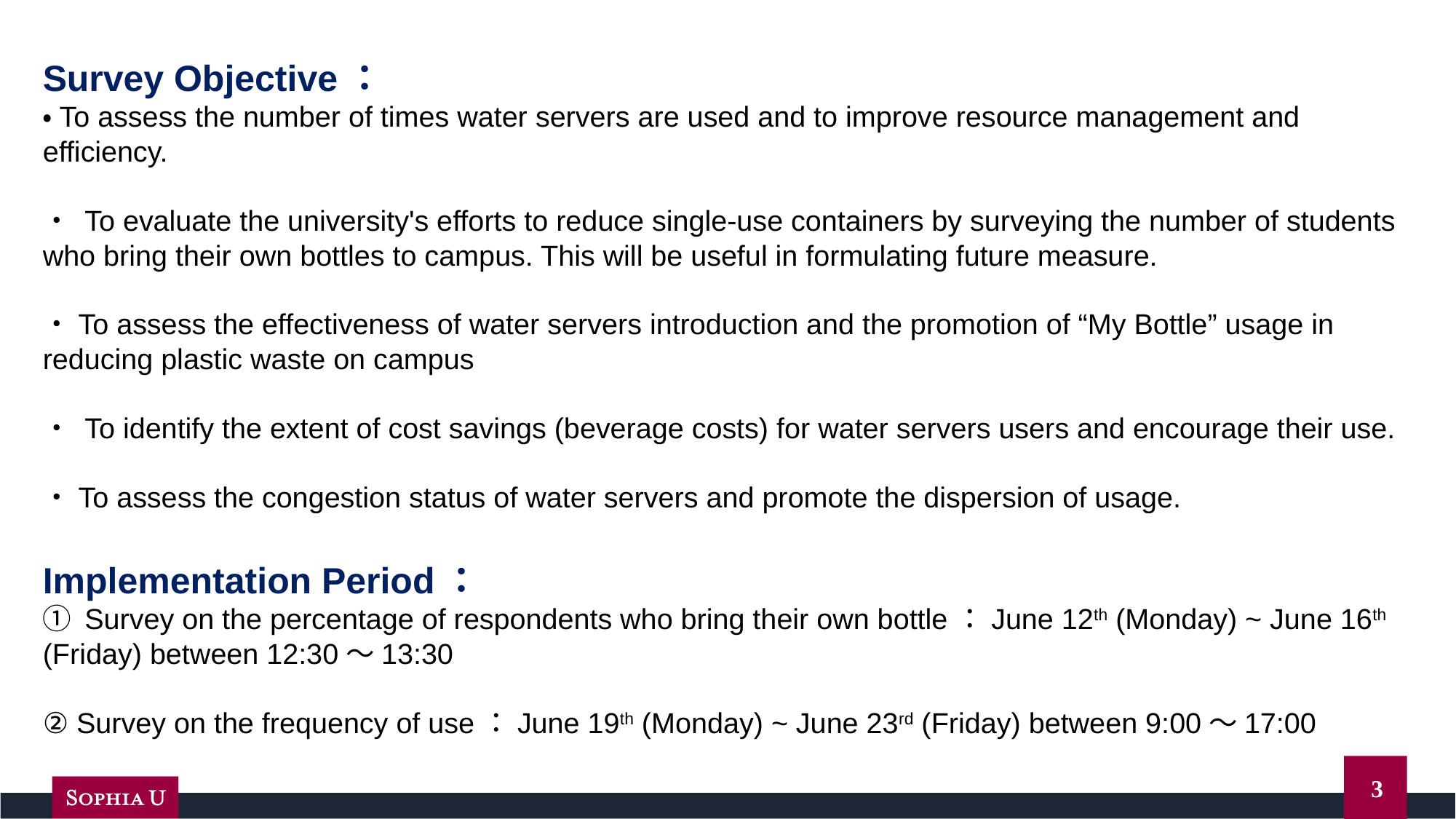

Survey Objective：
・To assess the number of times water servers are used and to improve resource management and efficiency.

・ To evaluate the university's efforts to reduce single-use containers by surveying the number of students who bring their own bottles to campus. This will be useful in formulating future measure.

・To assess the effectiveness of water servers introduction and the promotion of “My Bottle” usage in reducing plastic waste on campus

・ To identify the extent of cost savings (beverage costs) for water servers users and encourage their use.

・To assess the congestion status of water servers and promote the dispersion of usage.

Implementation Period：
① Survey on the percentage of respondents who bring their own bottle：June 12th (Monday) ~ June 16th (Friday) between 12:30～13:30
② Survey on the frequency of use：June 19th (Monday) ~ June 23rd (Friday) between 9:00～17:00
3